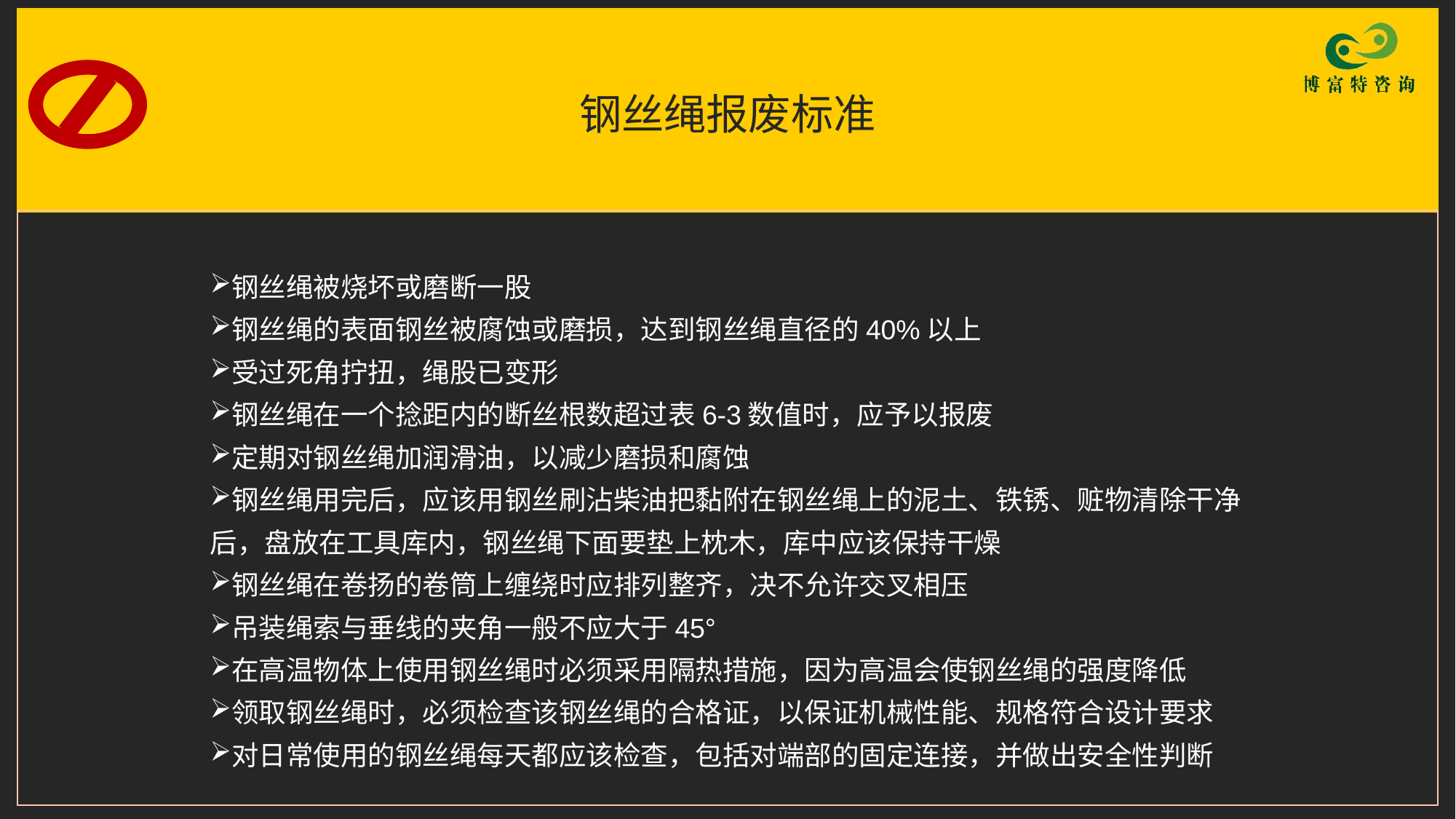

# 钢丝绳报废标准
钢丝绳被烧坏或磨断一股
钢丝绳的表面钢丝被腐蚀或磨损，达到钢丝绳直径的40%以上
受过死角拧扭，绳股已变形
钢丝绳在一个捻距内的断丝根数超过表6-3数值时，应予以报废
定期对钢丝绳加润滑油，以减少磨损和腐蚀
钢丝绳用完后，应该用钢丝刷沾柴油把黏附在钢丝绳上的泥土、铁锈、赃物清除干净后，盘放在工具库内，钢丝绳下面要垫上枕木，库中应该保持干燥
钢丝绳在卷扬的卷筒上缠绕时应排列整齐，决不允许交叉相压
吊装绳索与垂线的夹角一般不应大于45°
在高温物体上使用钢丝绳时必须采用隔热措施，因为高温会使钢丝绳的强度降低
领取钢丝绳时，必须检查该钢丝绳的合格证，以保证机械性能、规格符合设计要求
对日常使用的钢丝绳每天都应该检查，包括对端部的固定连接，并做出安全性判断